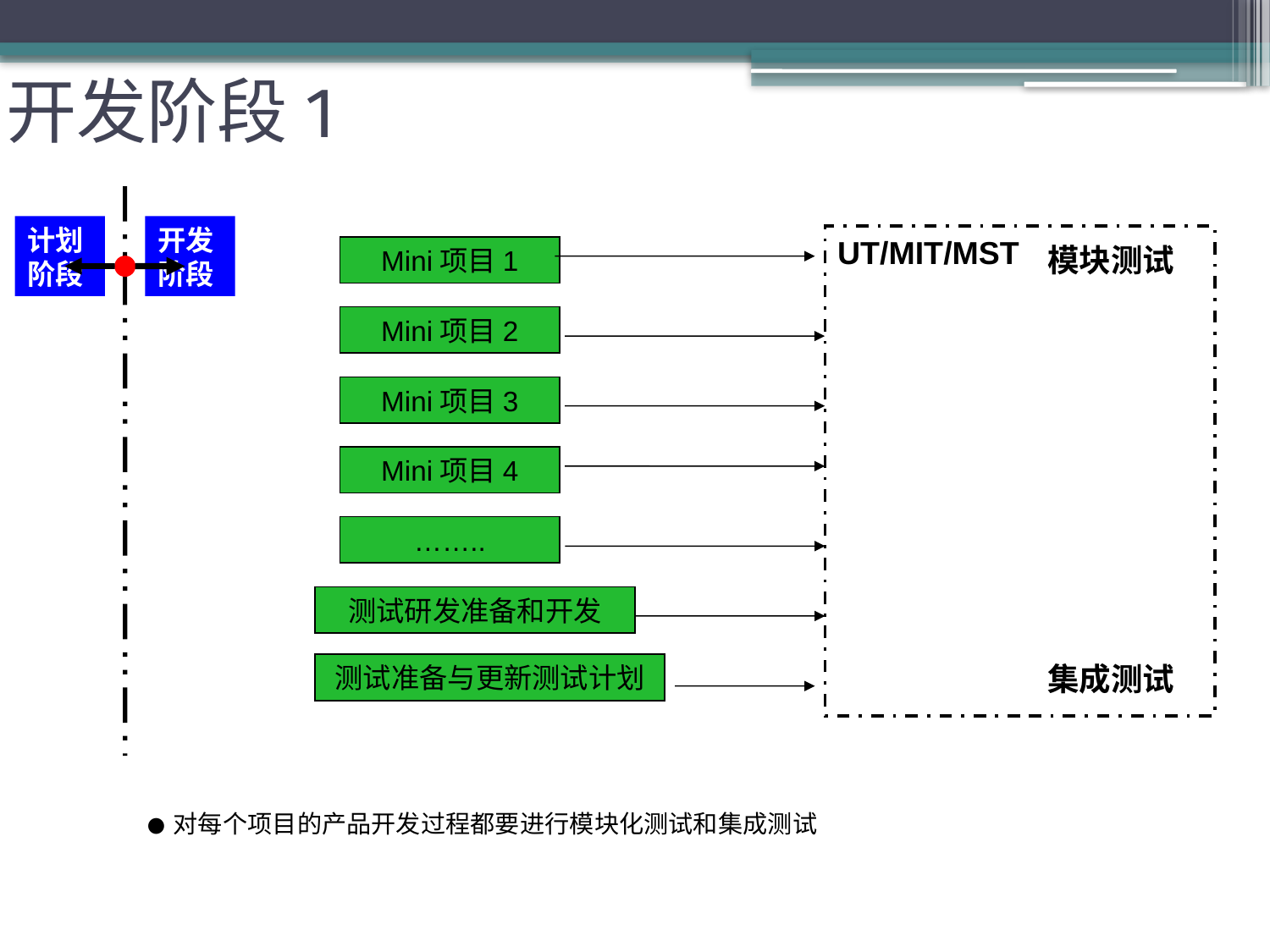

# 开发阶段1

计划阶段
开发阶段

UT/MIT/MST
模块测试
Mini项目1

Mini项目2

Mini项目3

Mini项目4

……..

测试研发准备和开发

测试准备与更新测试计划
集成测试

● 对每个项目的产品开发过程都要进行模块化测试和集成测试